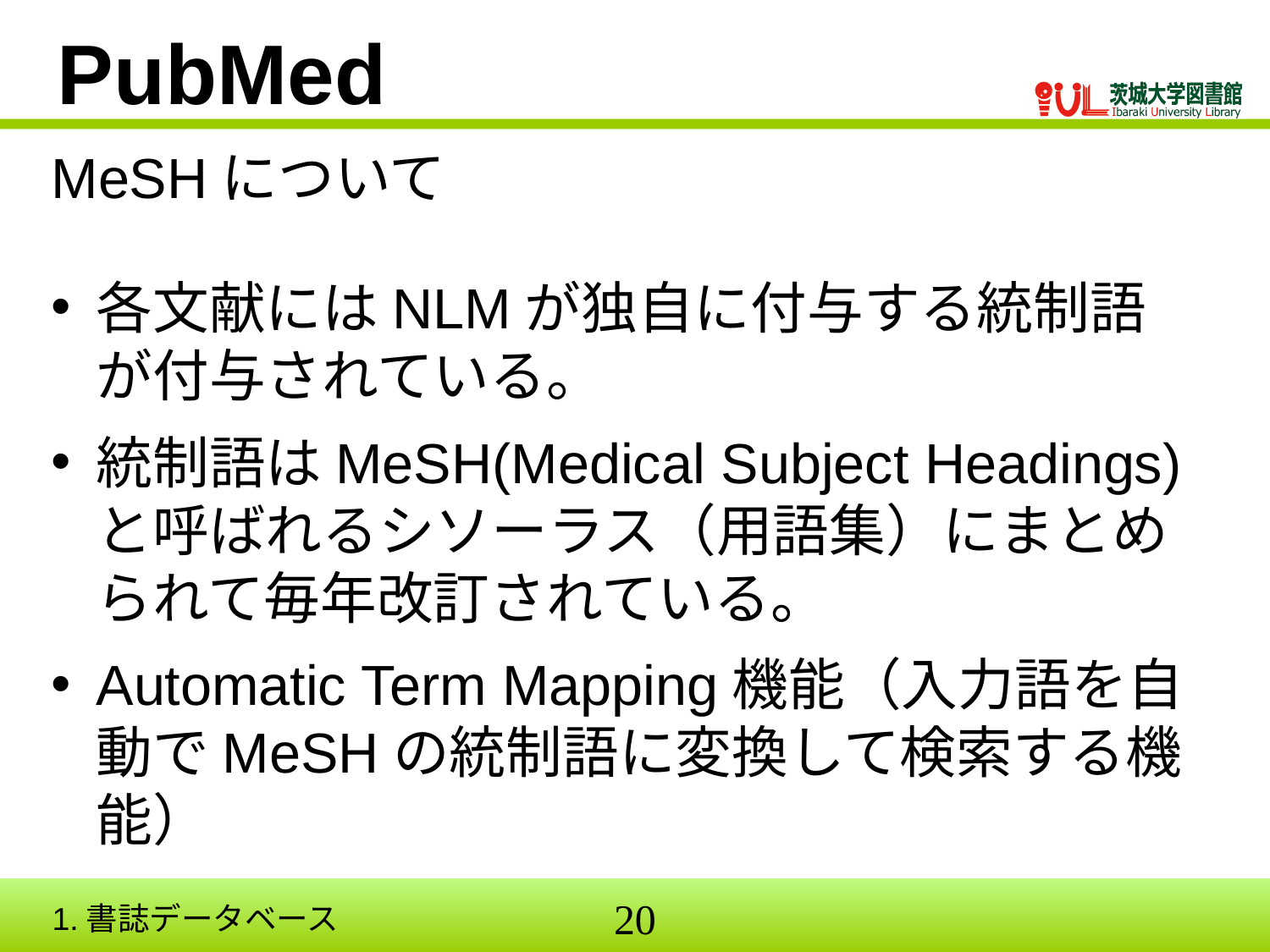

PubMed
MeSHについて

各文献にはNLMが独自に付与する統制語が付与されている。
統制語はMeSH(Medical Subject Headings)と呼ばれるシソーラス（用語集）にまとめられて毎年改訂されている。
Automatic Term Mapping機能（入力語を自動でMeSHの統制語に変換して検索する機能）
1.書誌データベース